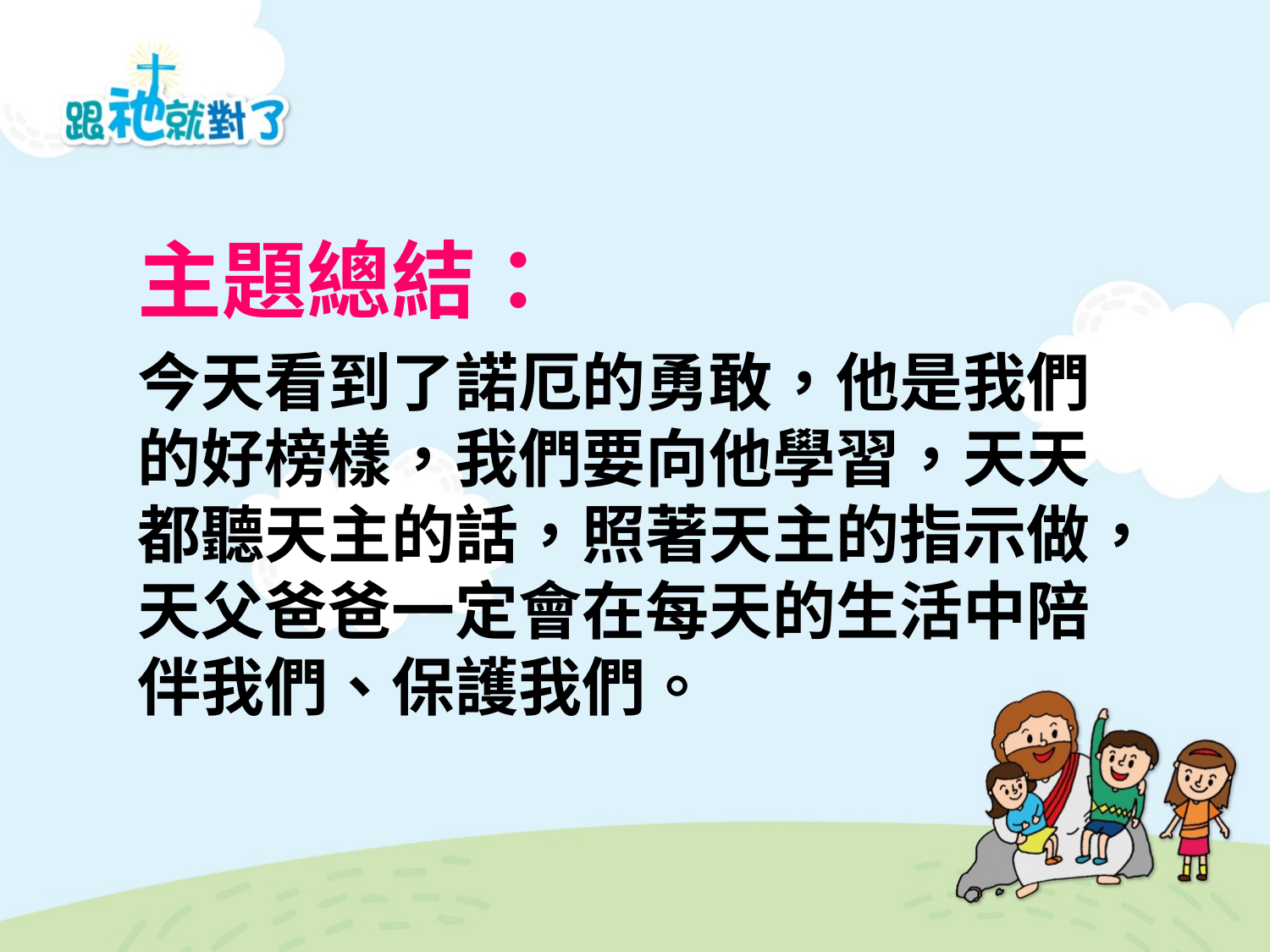

主題總結：
今天看到了諾厄的勇敢，他是我們的好榜樣，我們要向他學習，天天都聽天主的話，照著天主的指示做，天父爸爸一定會在每天的生活中陪伴我們、保護我們。